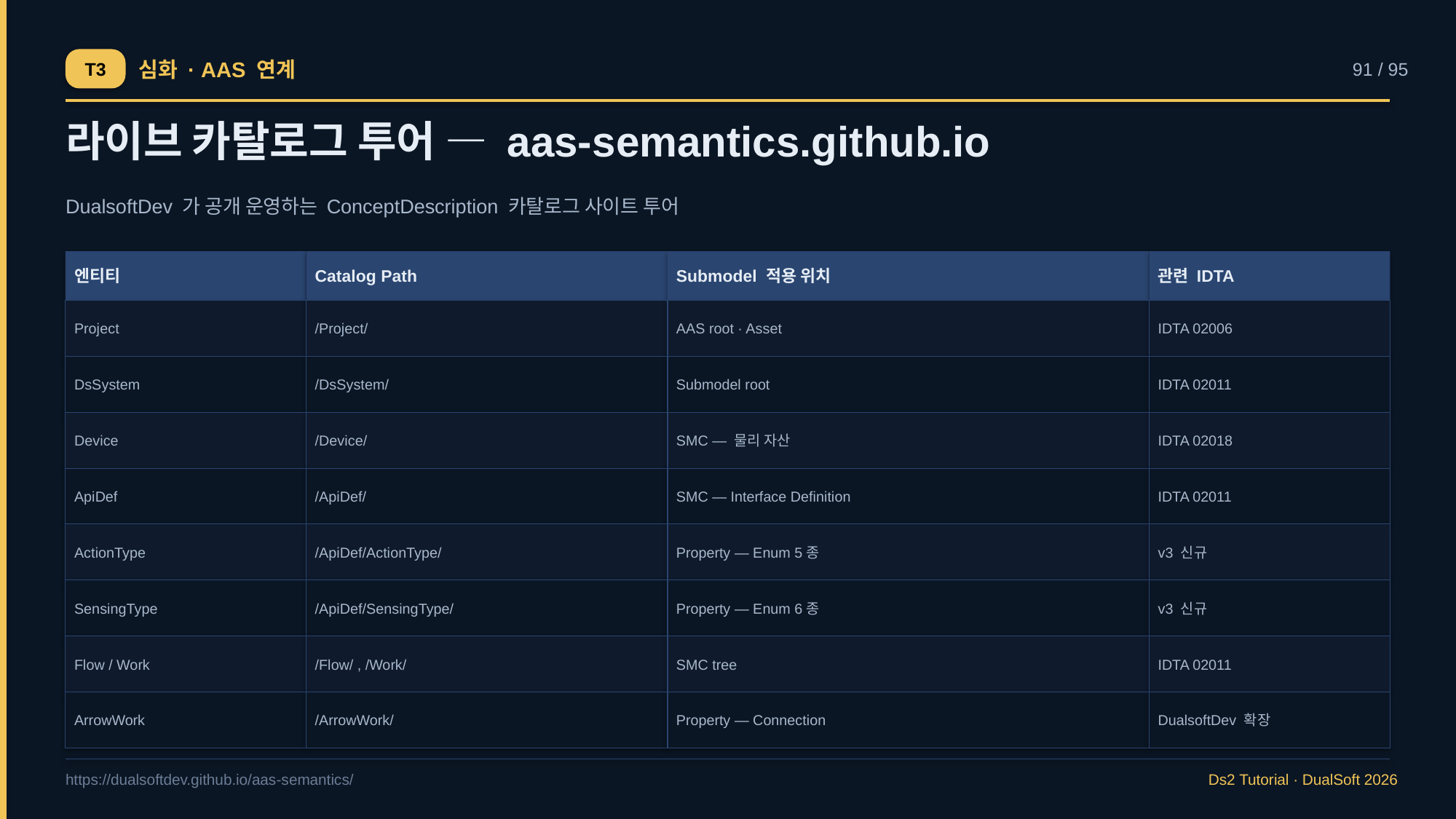

T3
심화 · AAS 연계
91 / 95
라이브 카탈로그 투어 — aas-semantics.github.io
DualsoftDev 가 공개 운영하는 ConceptDescription 카탈로그 사이트 투어

엔티티

Catalog Path

Submodel 적용 위치

관련 IDTA

Project

/Project/

AAS root · Asset

IDTA 02006

DsSystem

/DsSystem/

Submodel root

IDTA 02011

Device

/Device/

SMC — 물리 자산

IDTA 02018

ApiDef

/ApiDef/

SMC — Interface Definition

IDTA 02011

ActionType

/ApiDef/ActionType/

Property — Enum 5종

v3 신규

SensingType

/ApiDef/SensingType/

Property — Enum 6종

v3 신규

Flow / Work

/Flow/ , /Work/

SMC tree

IDTA 02011

ArrowWork

/ArrowWork/

Property — Connection

DualsoftDev 확장
https://dualsoftdev.github.io/aas-semantics/
Ds2 Tutorial · DualSoft 2026